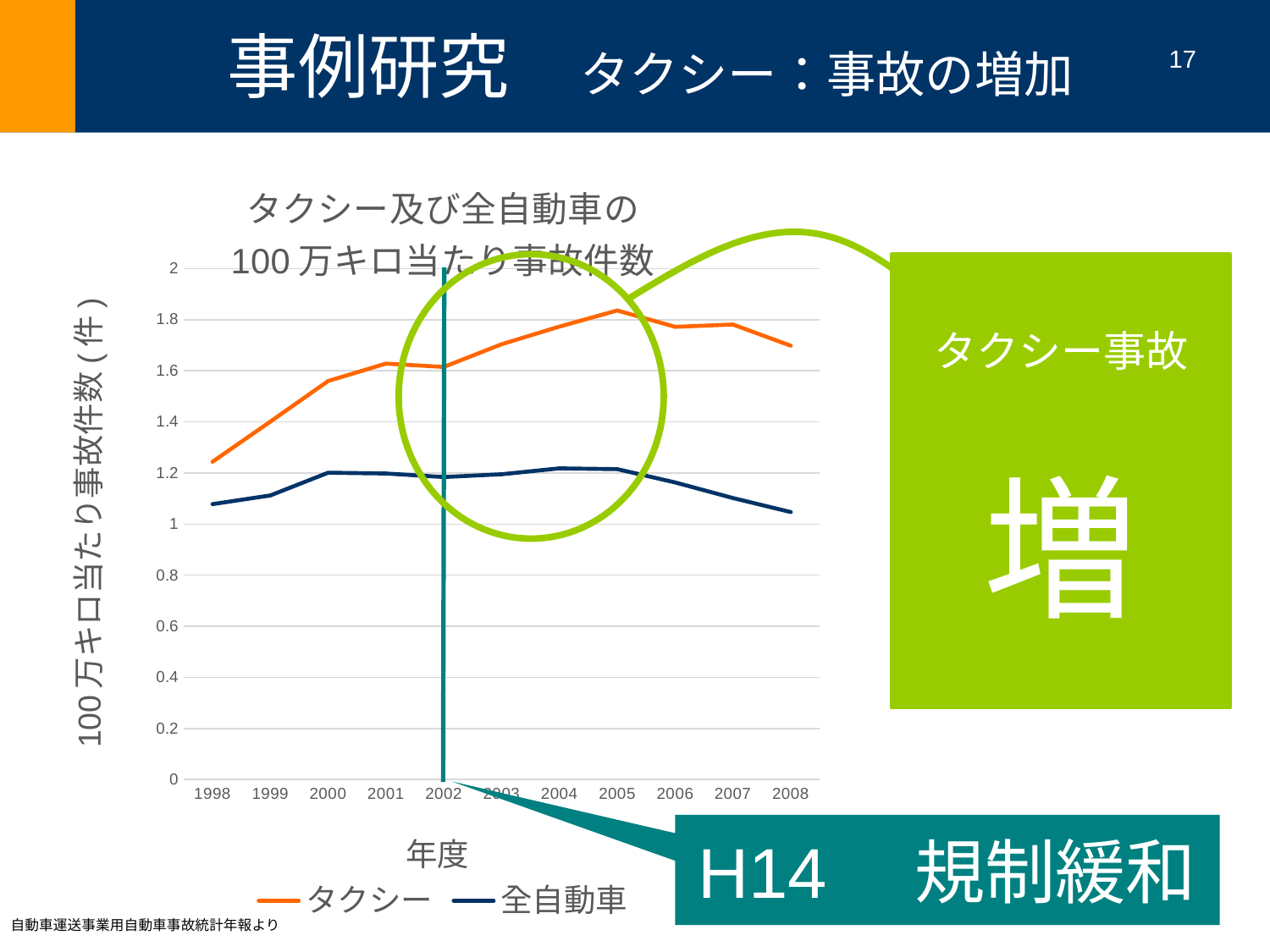

事例研究　タクシー：事故の増加
17

### Chart: タクシー及び全自動車の
100万キロ当たり事故件数

| Category | タクシー | 全自動車 |
|---|---|---|
| 1998 | 1.244 | 1.078 |
| 1999 | 1.401 | 1.112 |
| 2000 | 1.56 | 1.201 |
| 2001 | 1.628 | 1.198 |
| 2002 | 1.615 | 1.184 |
| 2003 | 1.704 | 1.195 |
| 2004 | 1.773 | 1.218 |
| 2005 | 1.836 | 1.215 |
| 2006 | 1.772 | 1.163 |
| 2007 | 1.781 | 1.102 |
| 2008 | 1.698 | 1.047 |

タクシー事故

増
H14　規制緩和
自動車運送事業用自動車事故統計年報より